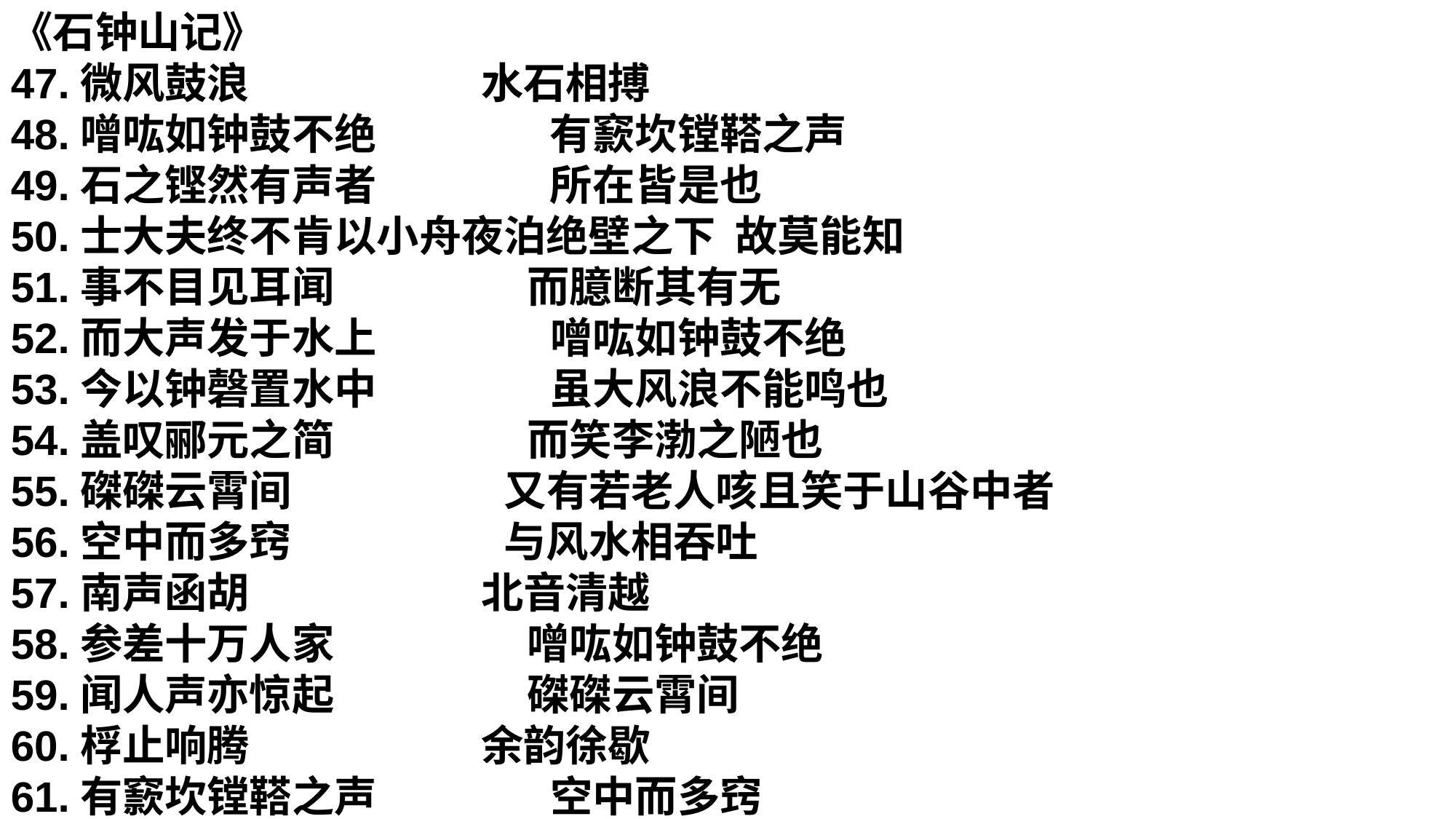

《石钟山记》
47.微风鼓浪                        水石相搏
48.噌吰如钟鼓不绝                  有窾坎镗鞳之声
49.石之铿然有声者                  所在皆是也
50.士大夫终不肯以小舟夜泊绝壁之下  故莫能知
51.事不目见耳闻                    而臆断其有无
52.而大声发于水上                  噌吰如钟鼓不绝
53.今以钟磬置水中                  虽大风浪不能鸣也
54.盖叹郦元之简                    而笑李渤之陋也
55.磔磔云霄间                      又有若老人咳且笑于山谷中者
56.空中而多窍                      与风水相吞吐
57.南声函胡                        北音清越
58.参差十万人家                    噌吰如钟鼓不绝
59.闻人声亦惊起                    磔磔云霄间
60.桴止响腾                        余韵徐歇
61.有窾坎镗鞳之声                  空中而多窍